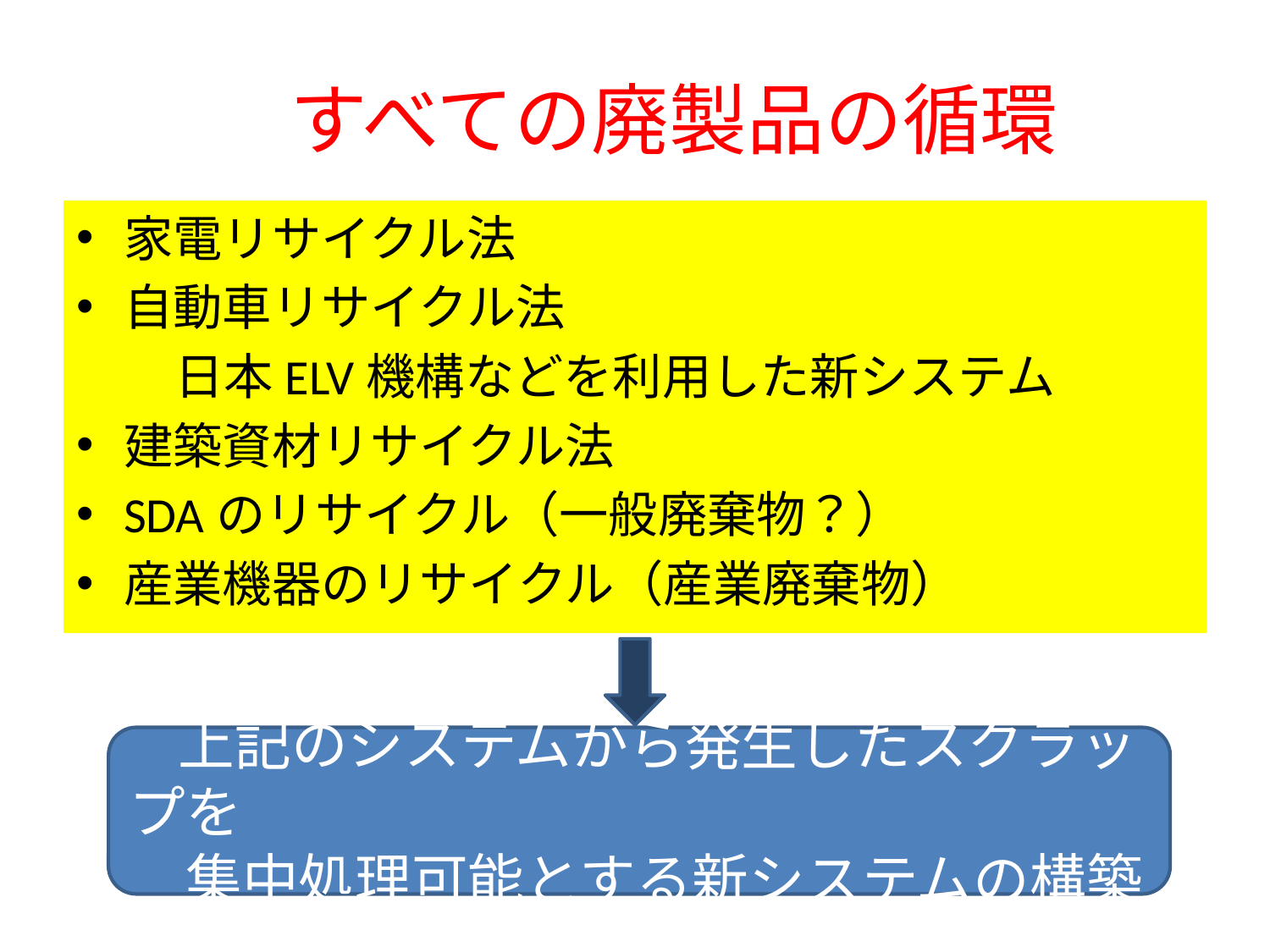

# すべての廃製品の循環
家電リサイクル法
自動車リサイクル法
　　日本ELV機構などを利用した新システム
建築資材リサイクル法
SDAのリサイクル（一般廃棄物？）
産業機器のリサイクル（産業廃棄物）

　上記のシステムから発生したスクラップを
　集中処理可能とする新システムの構築